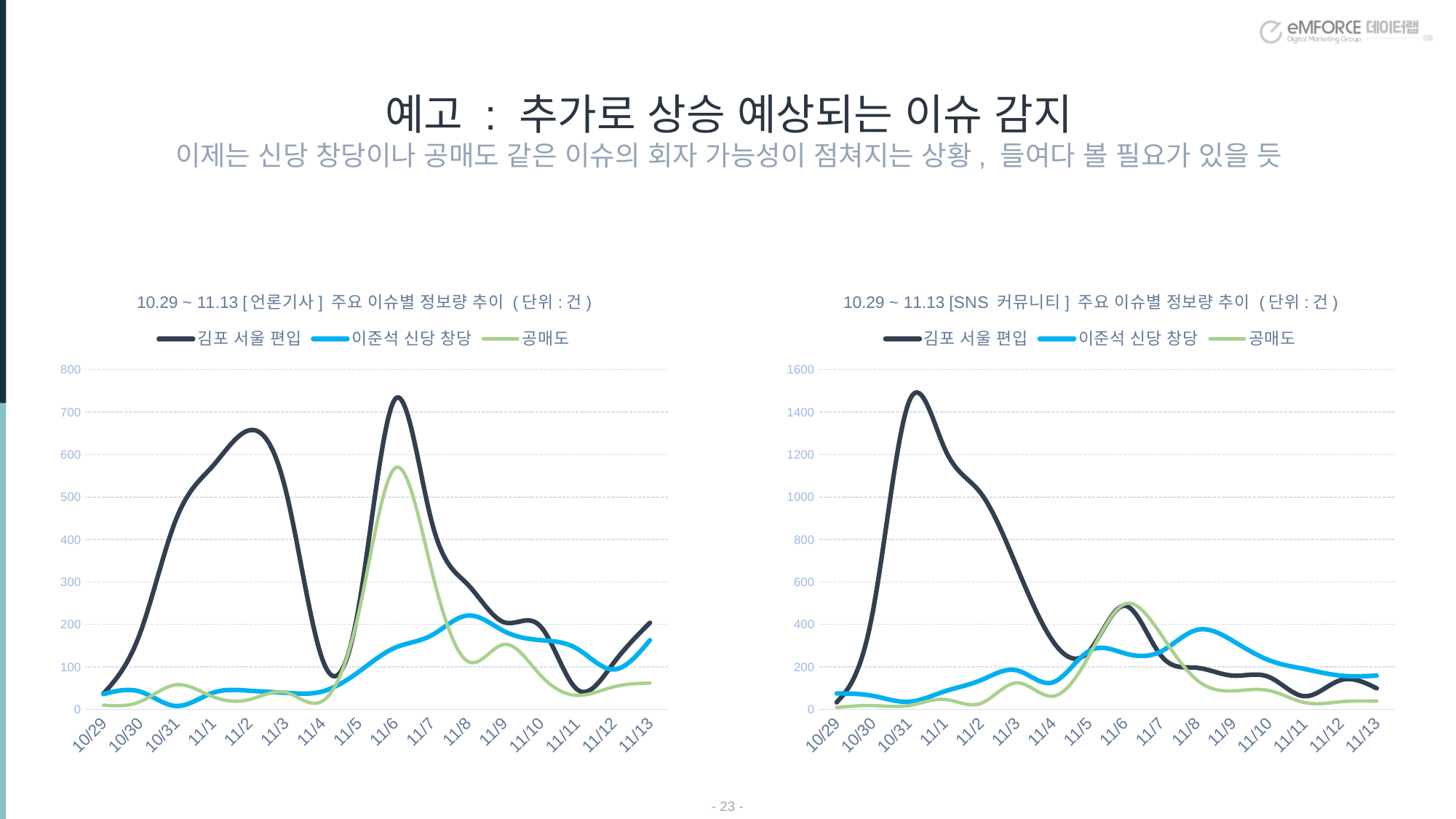

예고 : 추가로 상승 예상되는 이슈 감지
이제는 신당 창당이나 공매도 같은 이슈의 회자 가능성이 점쳐지는 상황, 들여다 볼 필요가 있을 듯

### Chart: 10.29 ~ 11.13 [언론기사] 주요 이슈별 정보량 추이 (단위:건)

| Category | 김포 서울 편입 | 이준석 신당 창당 | 공매도 |
|---|---|---|---|
| 45228 | 37.0 | 36.0 | 10.0 |
| 45229 | 178.0 | 42.0 | 18.0 |
| 45230 | 449.0 | 8.0 | 58.0 |
| 45231 | 573.0 | 39.0 | 30.0 |
| 45232 | 657.0 | 44.0 | 23.0 |
| 45233 | 517.0 | 39.0 | 40.0 |
| 45234 | 120.0 | 42.0 | 19.0 |
| 45235 | 238.0 | 88.0 | 225.0 |
| 45236 | 730.0 | 145.0 | 568.0 |
| 45237 | 445.0 | 174.0 | 330.0 |
| 45238 | 294.0 | 221.0 | 113.0 |
| 45239 | 205.0 | 184.0 | 153.0 |
| 45240 | 195.0 | 163.0 | 80.0 |
| 45241 | 47.0 | 143.0 | 33.0 |
| 45242 | 109.0 | 94.0 | 53.0 |
| 45243 | 204.0 | 163.0 | 62.0 |

### Chart: 10.29 ~ 11.13 [SNS 커뮤니티] 주요 이슈별 정보량 추이 (단위:건)

| Category | 김포 서울 편입 | 이준석 신당 창당 | 공매도 |
|---|---|---|---|
| 45228 | 33.0 | 75.0 | 9.0 |
| 45229 | 456.0 | 64.0 | 18.0 |
| 45230 | 1445.0 | 36.0 | 18.0 |
| 45231 | 1228.0 | 85.0 | 47.0 |
| 45232 | 1019.0 | 137.0 | 28.0 |
| 45233 | 672.0 | 184.0 | 125.0 |
| 45234 | 322.0 | 127.0 | 62.0 |
| 45235 | 272.0 | 274.0 | 250.0 |
| 45236 | 488.0 | 264.0 | 496.0 |
| 45237 | 255.0 | 272.0 | 355.0 |
| 45238 | 196.0 | 374.0 | 139.0 |
| 45239 | 159.0 | 323.0 | 87.0 |
| 45240 | 153.0 | 232.0 | 89.0 |
| 45241 | 62.0 | 190.0 | 32.0 |
| 45242 | 138.0 | 159.0 | 36.0 |
| 45243 | 99.0 | 159.0 | 39.0 |
- 23 -